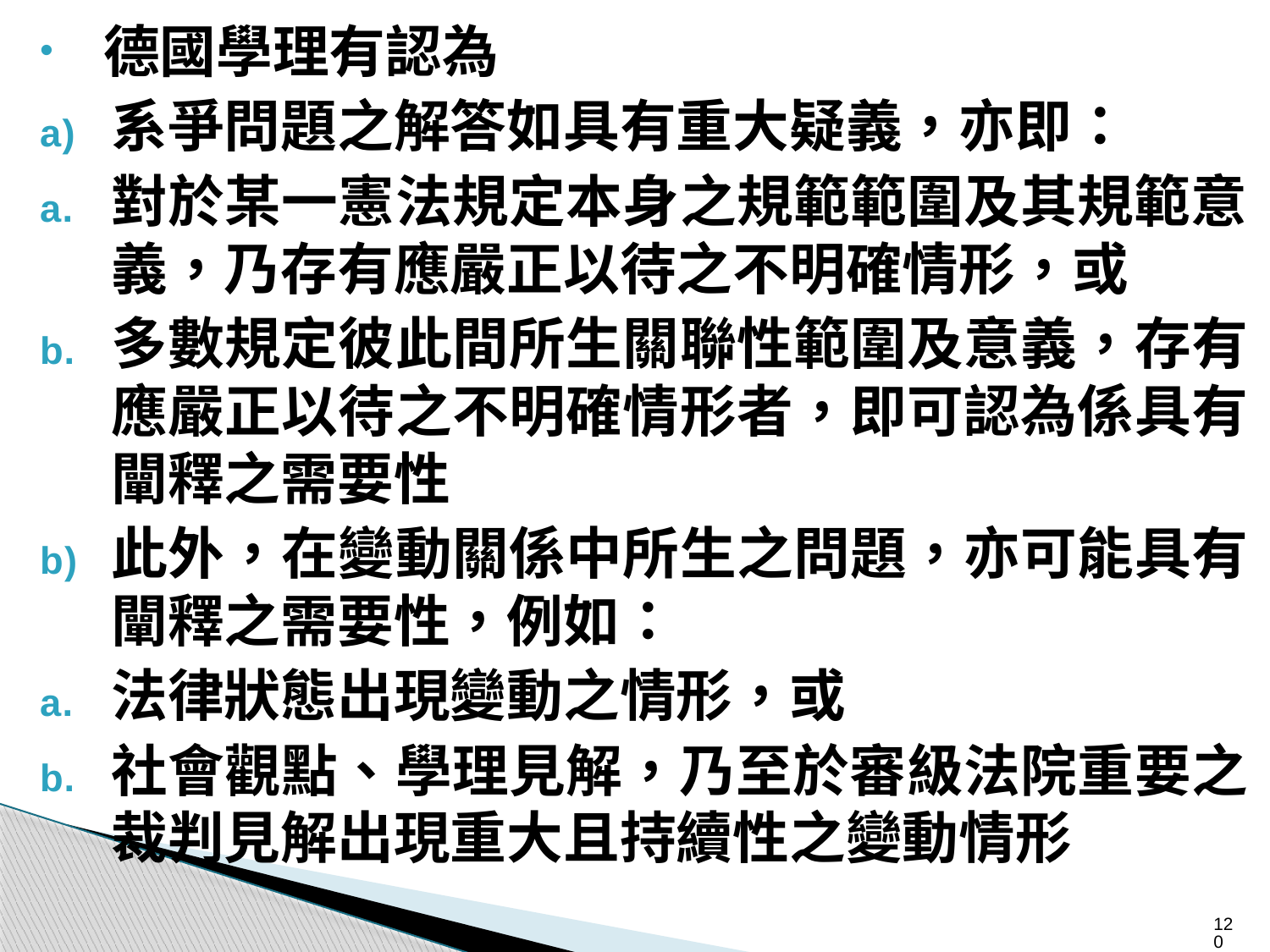

德國學理有認為
系爭問題之解答如具有重大疑義，亦即：
對於某一憲法規定本身之規範範圍及其規範意義，乃存有應嚴正以待之不明確情形，或
多數規定彼此間所生關聯性範圍及意義，存有應嚴正以待之不明確情形者，即可認為係具有闡釋之需要性
此外，在變動關係中所生之問題，亦可能具有闡釋之需要性，例如：
法律狀態出現變動之情形，或
社會觀點、學理見解，乃至於審級法院重要之裁判見解出現重大且持續性之變動情形

120